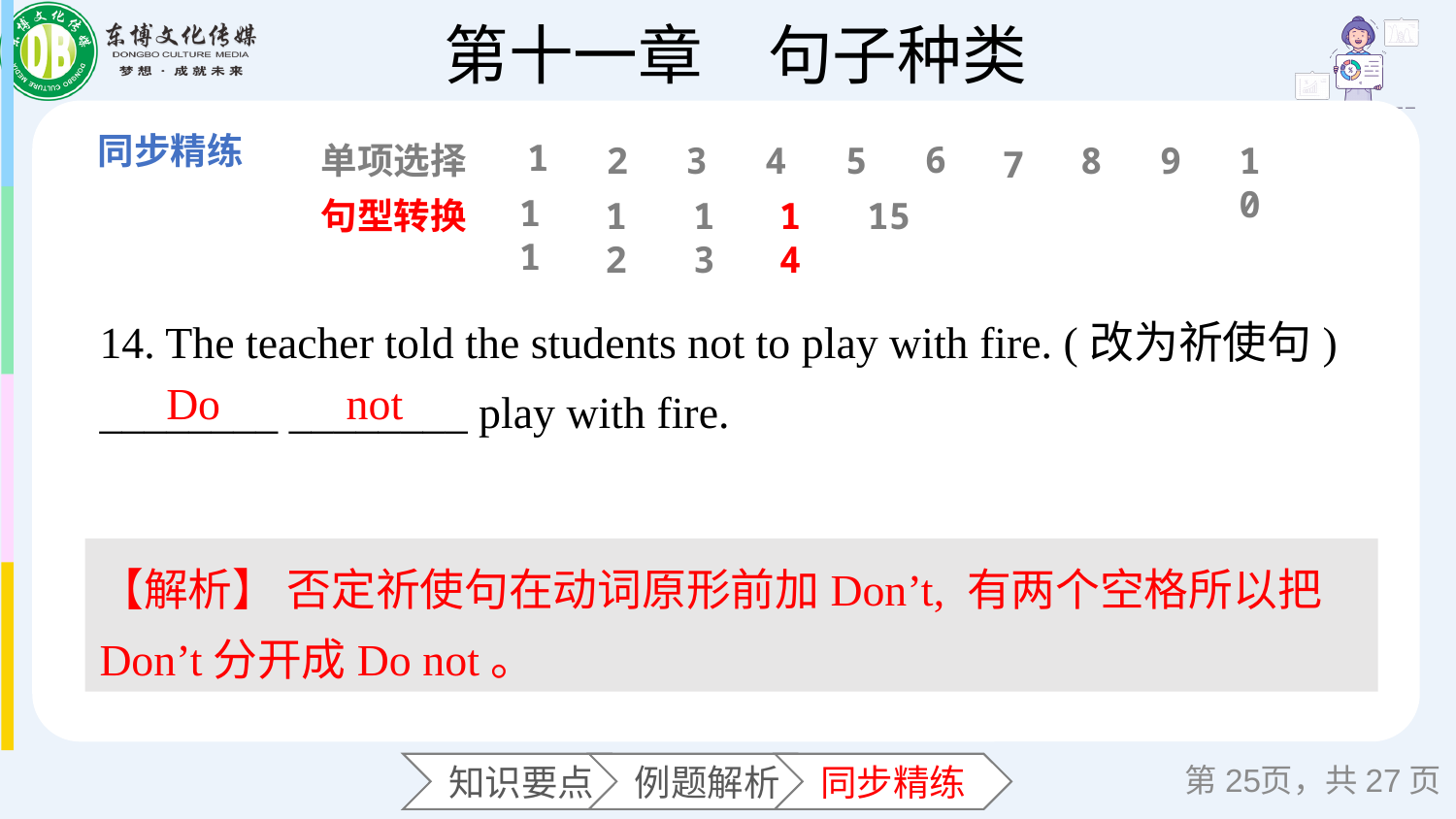

1
6
单项选择
2
3
4
5
8
9
10
7
11
句型转换
12
13
14
15

14. The teacher told the students not to play with fire. (改为祈使句)
________ ________ play with fire.
Do
not
【解析】 否定祈使句在动词原形前加Don’t, 有两个空格所以把Don’t分开成Do not。
第25页，共27页